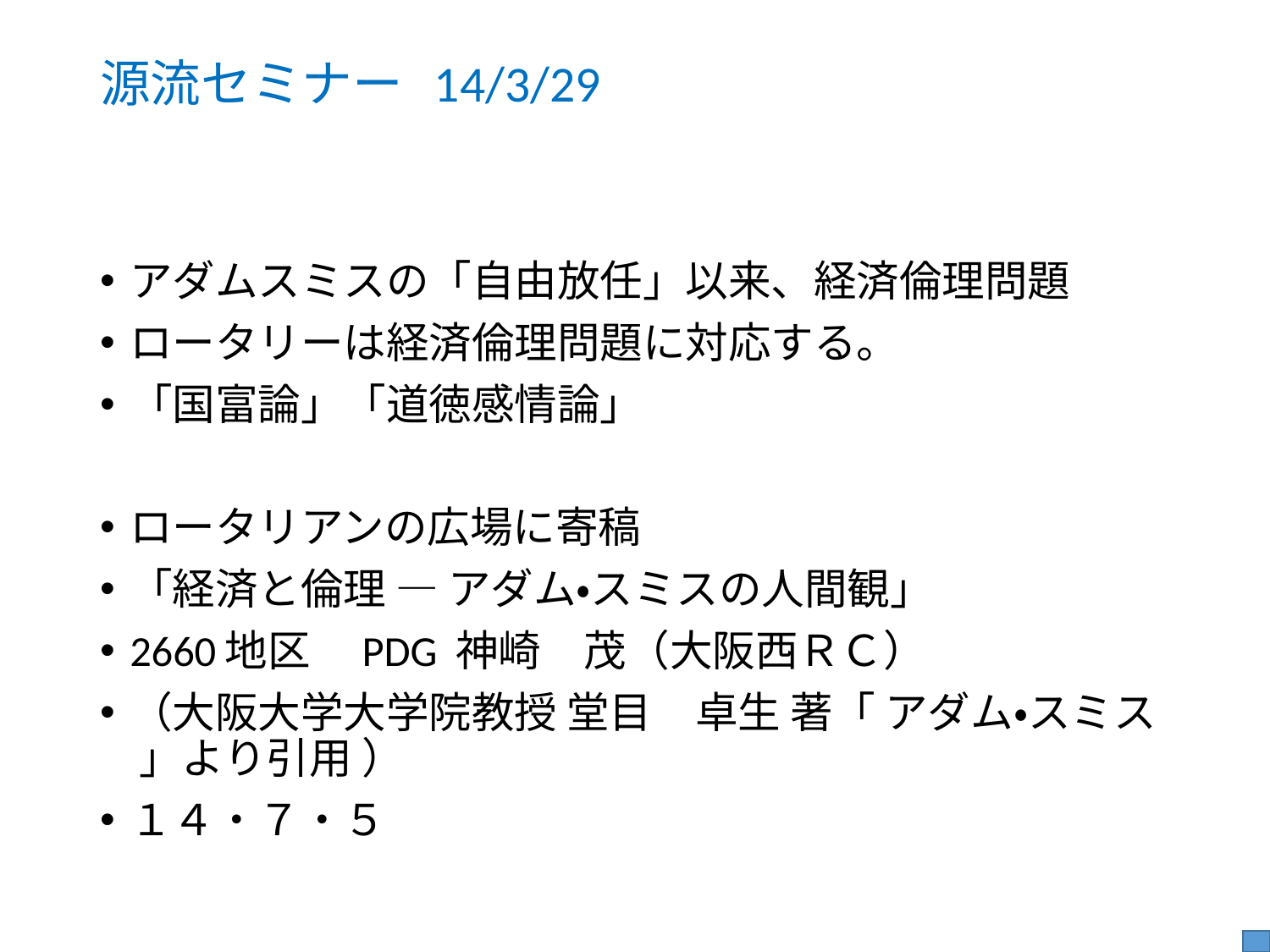

# 源流セミナー  14/3/29
アダムスミスの「自由放任」以来、経済倫理問題
ロータリーは経済倫理問題に対応する。
「国富論」「道徳感情論」

ロータリアンの広場に寄稿
「経済と倫理 ― アダム・スミスの人間観」
2660地区　PDG 神崎　茂（大阪西ＲＣ）
（大阪大学大学院教授 堂目　卓生 著「 アダム・スミス 」より引用 ）
１４・７・５